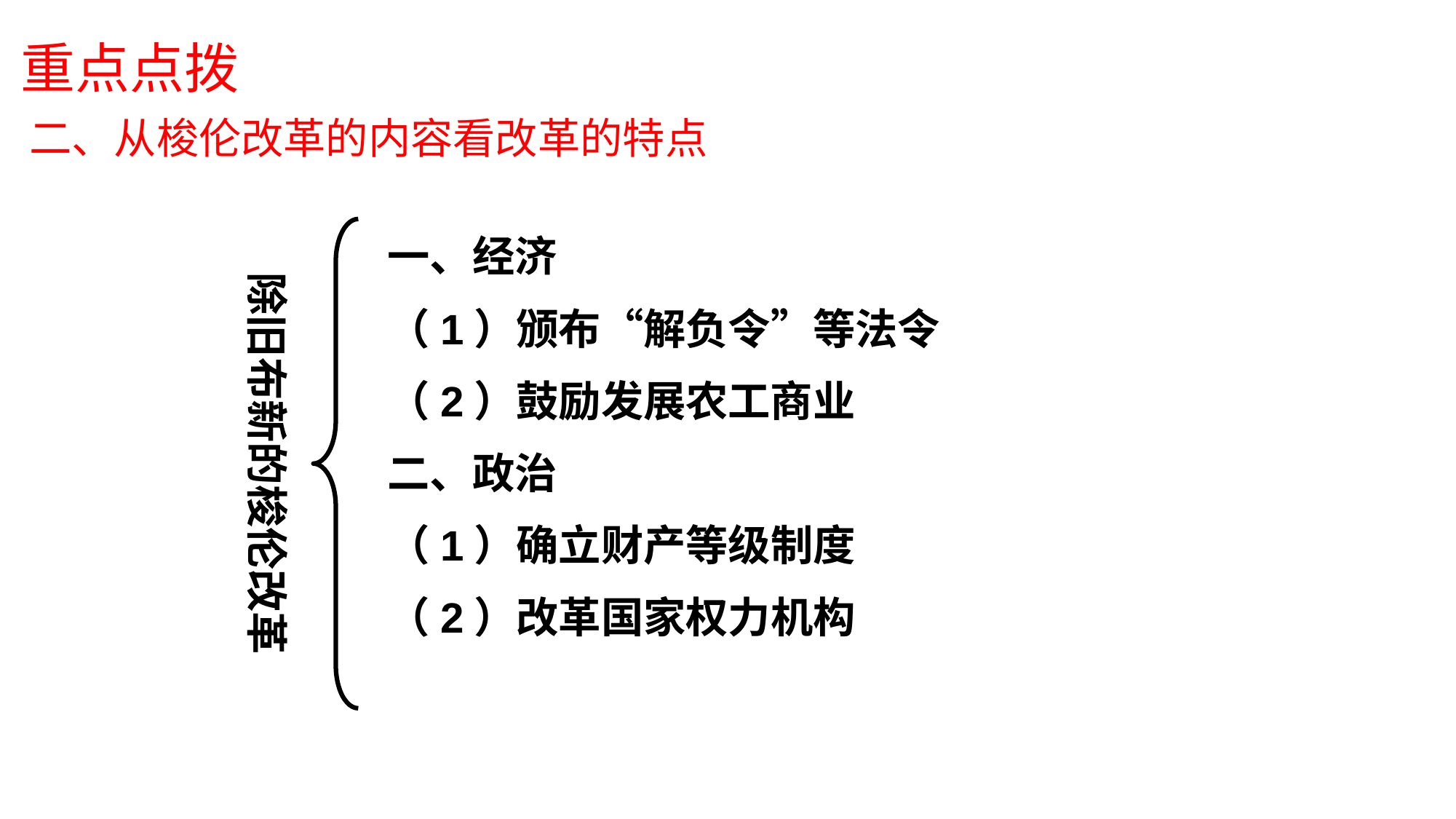

# 重点点拨
二、从梭伦改革的内容看改革的特点
除旧布新的梭伦改革

一、经济
（1）颁布“解负令”等法令
（2）鼓励发展农工商业
二、政治
（1）确立财产等级制度
（2）改革国家权力机构